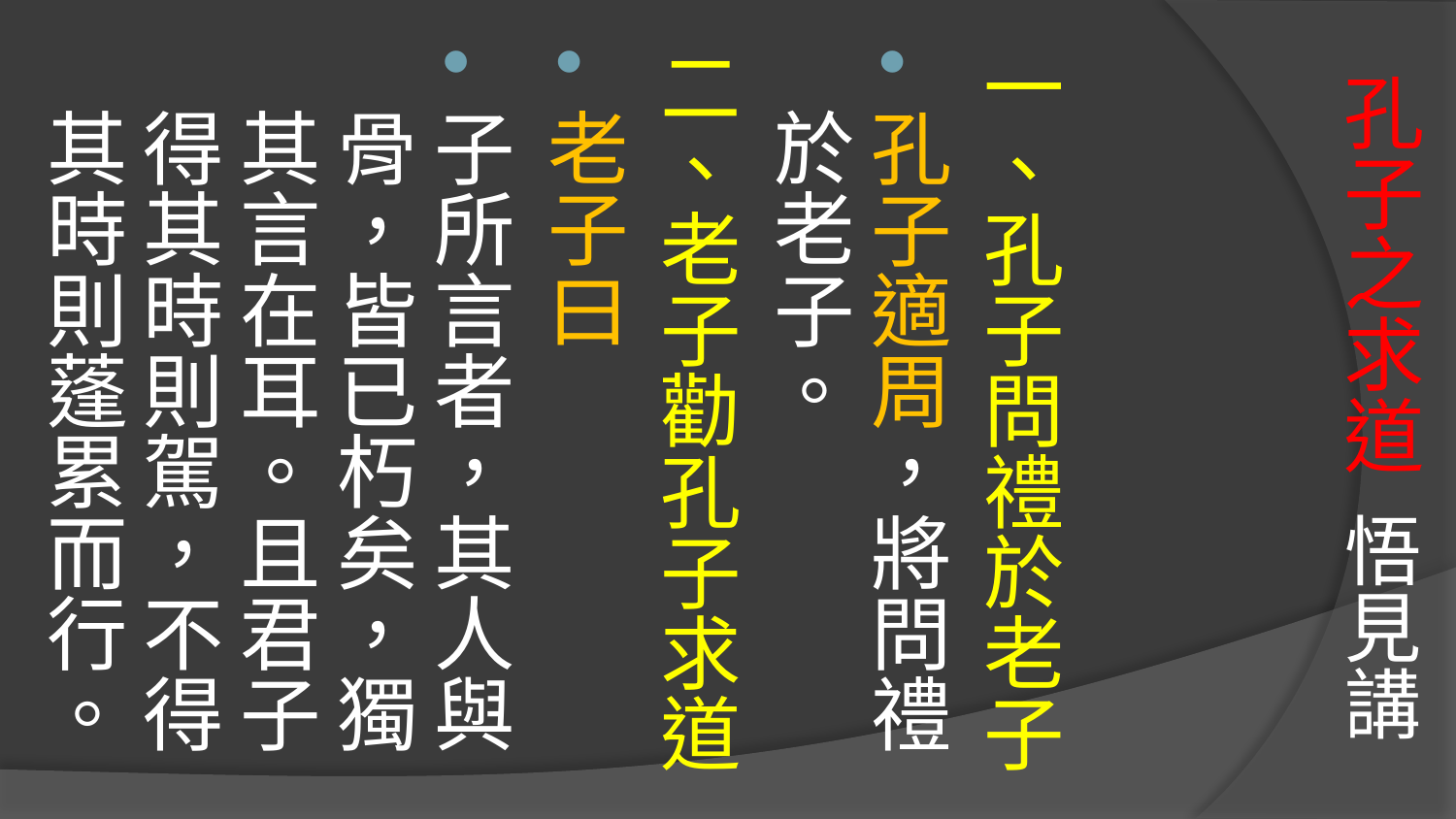

# 孔子之求道  悟見講
一、孔子問禮於老子
孔子適周，將問禮於老子。
二、老子勸孔子求道
老子曰
子所言者，其人與骨，皆已朽矣，獨其言在耳。且君子得其時則駕，不得其時則蓬累而行。